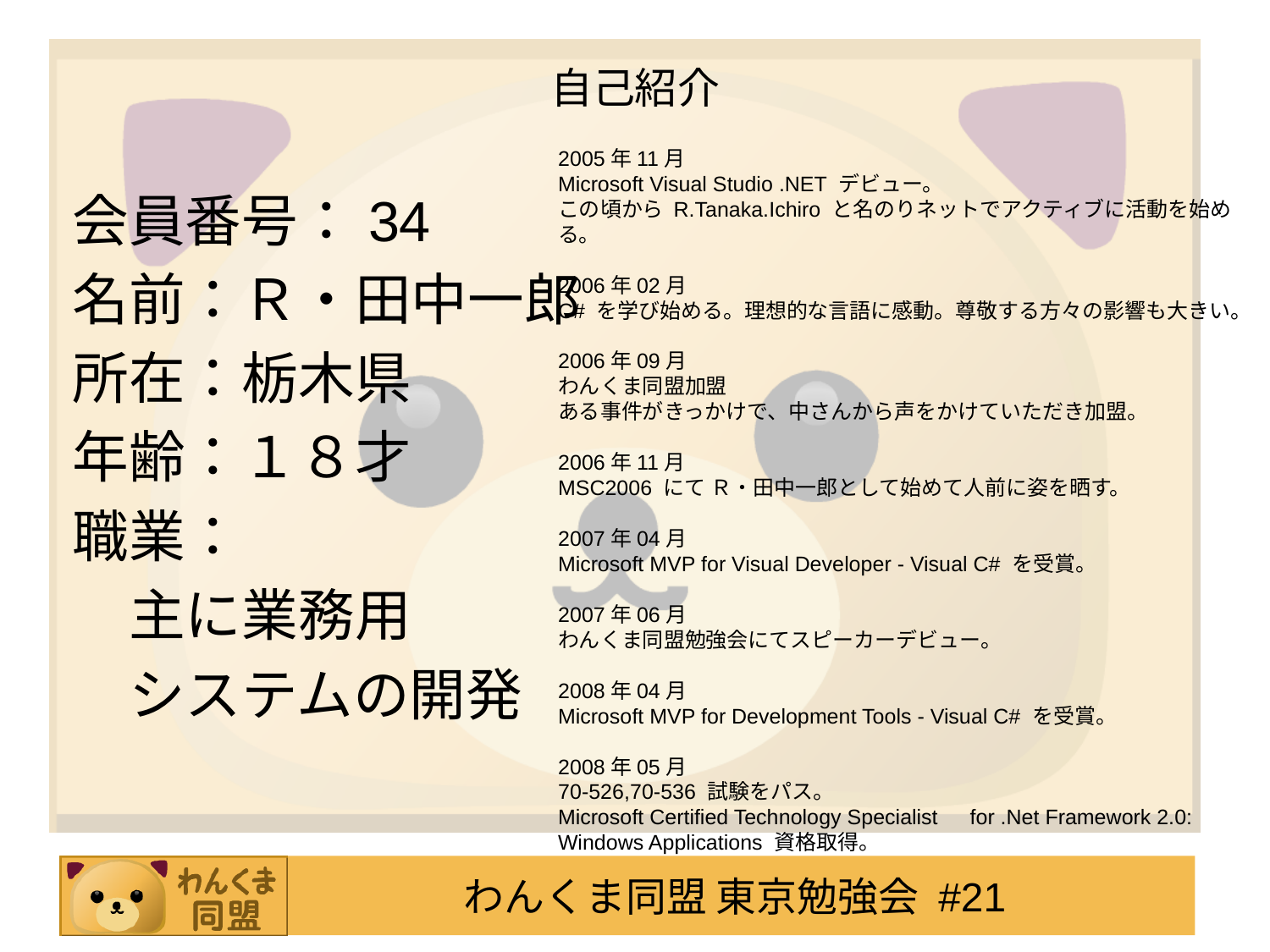

# 自己紹介
2005年11月
Microsoft Visual Studio .NET デビュー。
この頃から R.Tanaka.Ichiro と名のりネットでアクティブに活動を始める。
2006年02月
C# を学び始める。理想的な言語に感動。尊敬する方々の影響も大きい。
2006年09月
わんくま同盟加盟
ある事件がきっかけで、中さんから声をかけていただき加盟。
2006年11月
MSC2006 にて Ｒ・田中一郎として始めて人前に姿を晒す。
2007年04月
Microsoft MVP for Visual Developer - Visual C# を受賞。
2007年06月
わんくま同盟勉強会にてスピーカーデビュー。
2008年04月
Microsoft MVP for Development Tools - Visual C# を受賞。
2008年05月
70-526,70-536 試験をパス。
Microsoft Certified Technology Specialist　for .Net Framework 2.0: Windows Applications 資格取得。

会員番号：34
名前：Ｒ・田中一郎
所在：栃木県
年齢：１８才
職業：
　主に業務用
　システムの開発